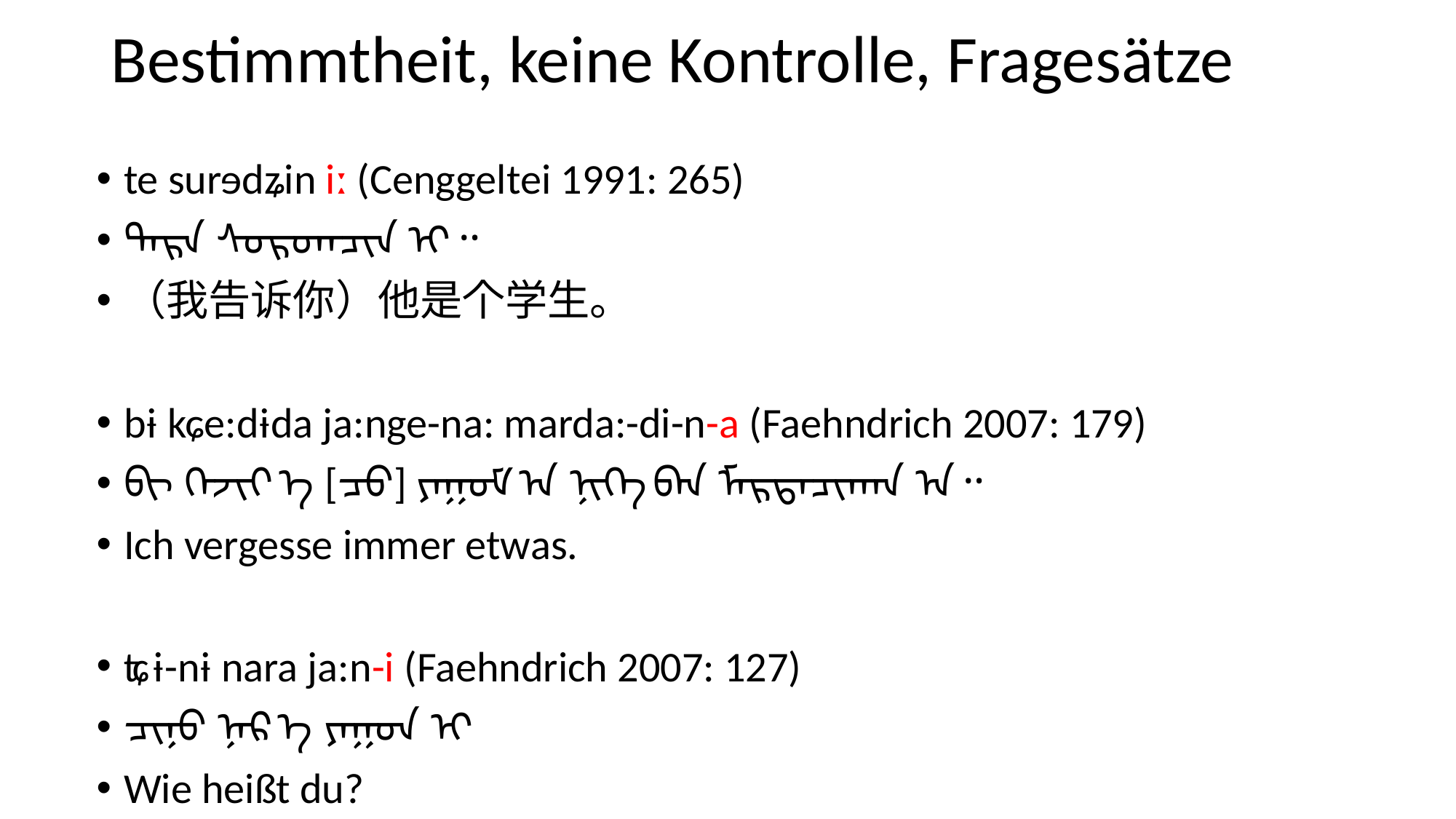

# Bestimmtheit, keine Kontrolle, Fragesätze
te surɘdʑin iː (Cenggeltei 1991: 265)
ᠲᠡᠷᠡ ᠰᠤᠷᠤᠭᠴᠢᠨ ᠢ᠃
（我告诉你）他是个学生。

bɨ kɕe:dɨda ja:nge-na: marda:-di-n-a (Faehndrich 2007: 179)
ᠪᠢ ᠬᠡᠵᠢᠶ ᠡ [ᠴᠦ] ᠶᠠᠭᠤᠮ ᠠ ᠨᠢᠭᠡ ᠪᠡᠨ ᠮᠠᠷᠲᠠᠴᠢᠬᠠᠨ ᠠ᠃
Ich vergesse immer etwas.

ʨɨ-nɨ nara ja:n-i (Faehndrich 2007: 127)
ᠴᠢᠨᠦ ᠨᠡᠷ ᠡ ᠶᠠᠭᠤᠨ ᠢ︖
Wie heißt du?